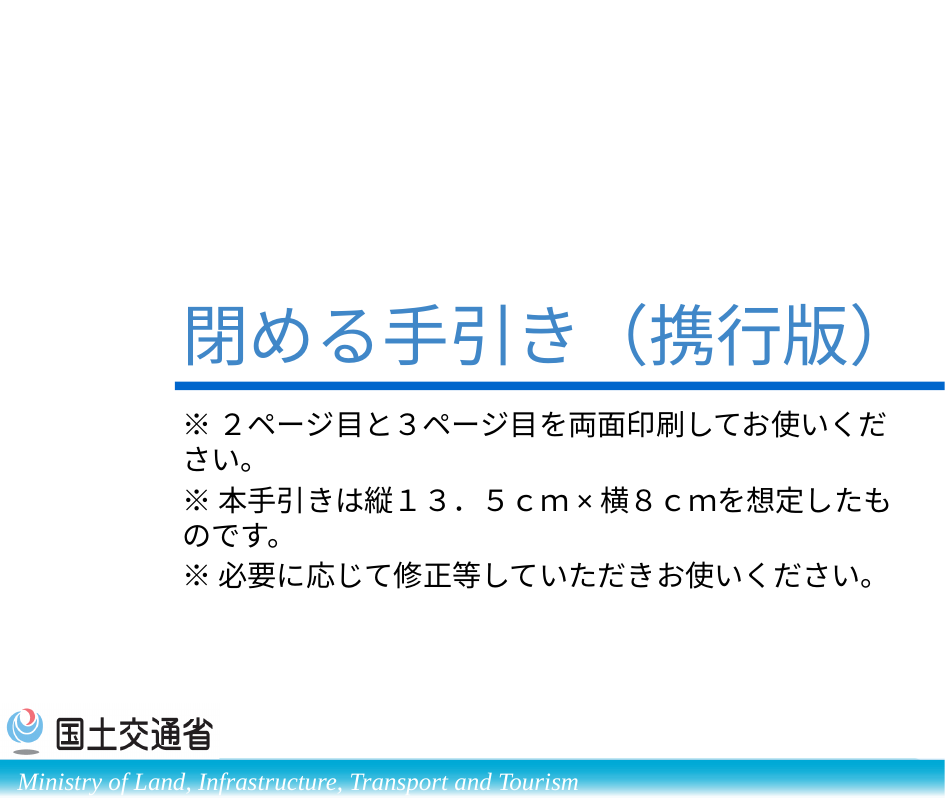

# 閉める手引き（携行版）
※２ページ目と３ページ目を両面印刷してお使いください。
※本手引きは縦１３．５ｃｍ×横８ｃｍを想定したものです。
※必要に応じて修正等していただきお使いください。